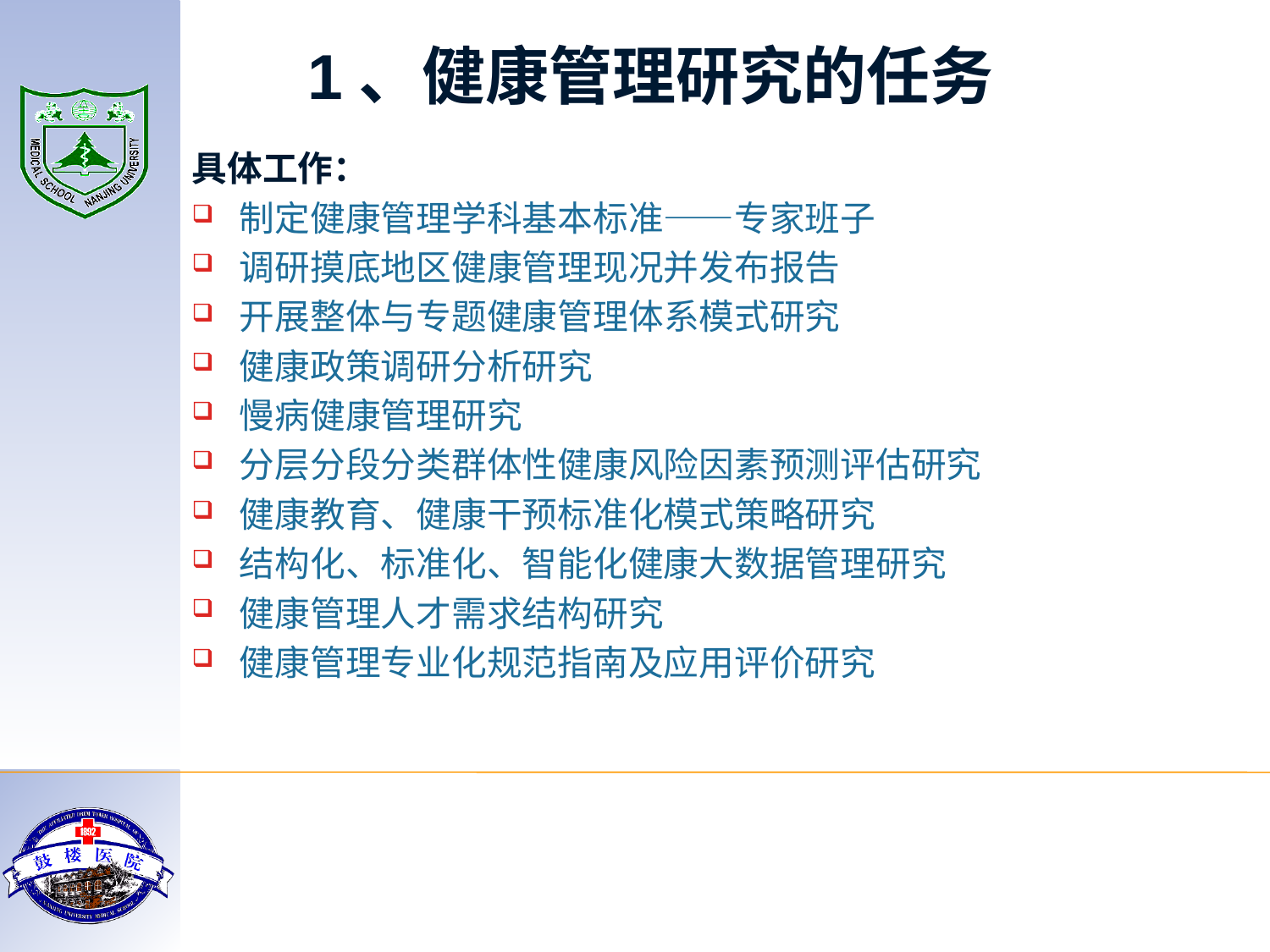

1、健康管理研究的任务
具体工作：
制定健康管理学科基本标准——专家班子
调研摸底地区健康管理现况并发布报告
开展整体与专题健康管理体系模式研究
健康政策调研分析研究
慢病健康管理研究
分层分段分类群体性健康风险因素预测评估研究
健康教育、健康干预标准化模式策略研究
结构化、标准化、智能化健康大数据管理研究
健康管理人才需求结构研究
健康管理专业化规范指南及应用评价研究